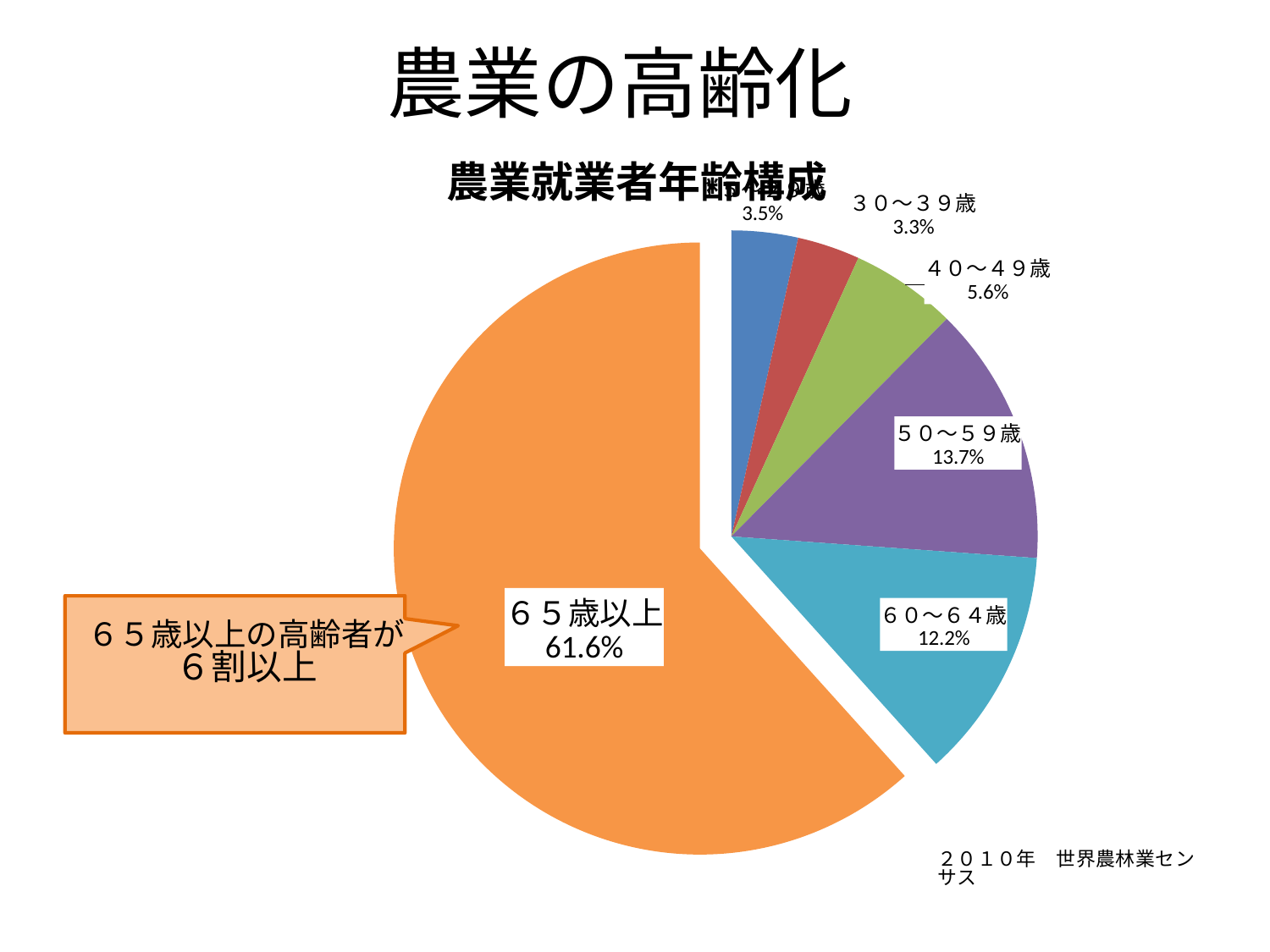

# 農業の高齢化

### Chart: 農業就業者年齢構成

| Category |  |
|---|---|
| １５歳～２９歳 | 3.5 |
| ３０歳～３９歳 | 3.3 |
| ４０歳～４９歳 | 5.6 |
| ５０歳～５９歳 | 13.7 |
| ６０歳～６４歳 | 12.2 |
| ６５歳以上 | 61.6 |